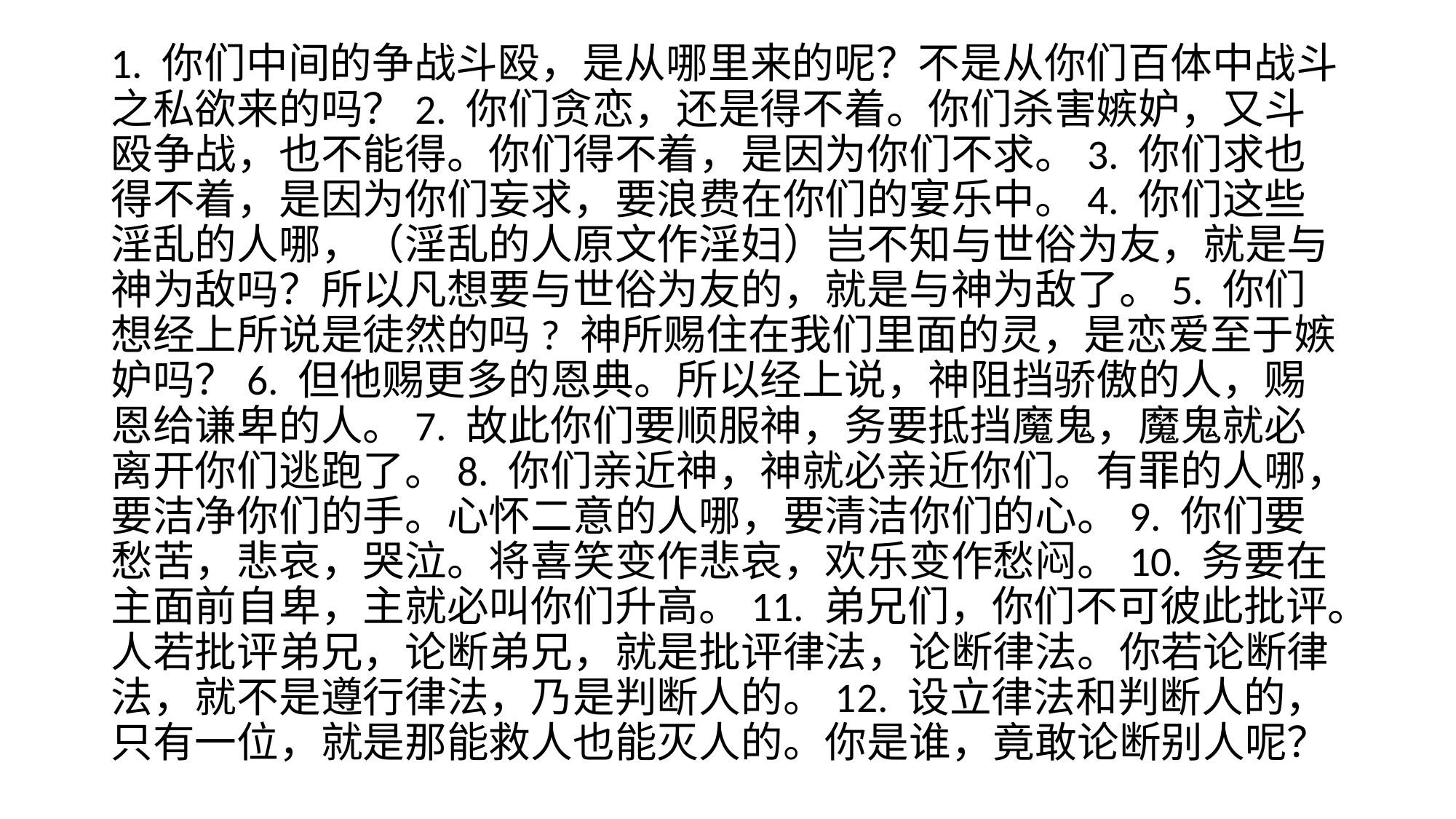

1. 你们中间的争战斗殴，是从哪里来的呢？不是从你们百体中战斗之私欲来的吗？2. 你们贪恋，还是得不着。你们杀害嫉妒，又斗殴争战，也不能得。你们得不着，是因为你们不求。3. 你们求也得不着，是因为你们妄求，要浪费在你们的宴乐中。4. 你们这些淫乱的人哪，（淫乱的人原文作淫妇）岂不知与世俗为友，就是与神为敌吗？所以凡想要与世俗为友的，就是与神为敌了。5. 你们想经上所说是徒然的吗? 神所赐住在我们里面的灵，是恋爱至于嫉妒吗？6. 但他赐更多的恩典。所以经上说，神阻挡骄傲的人，赐恩给谦卑的人。7. 故此你们要顺服神，务要抵挡魔鬼，魔鬼就必离开你们逃跑了。8. 你们亲近神，神就必亲近你们。有罪的人哪，要洁净你们的手。心怀二意的人哪，要清洁你们的心。9. 你们要愁苦，悲哀，哭泣。将喜笑变作悲哀，欢乐变作愁闷。10. 务要在主面前自卑，主就必叫你们升高。11. 弟兄们，你们不可彼此批评。人若批评弟兄，论断弟兄，就是批评律法，论断律法。你若论断律法，就不是遵行律法，乃是判断人的。12. 设立律法和判断人的，只有一位，就是那能救人也能灭人的。你是谁，竟敢论断别人呢？